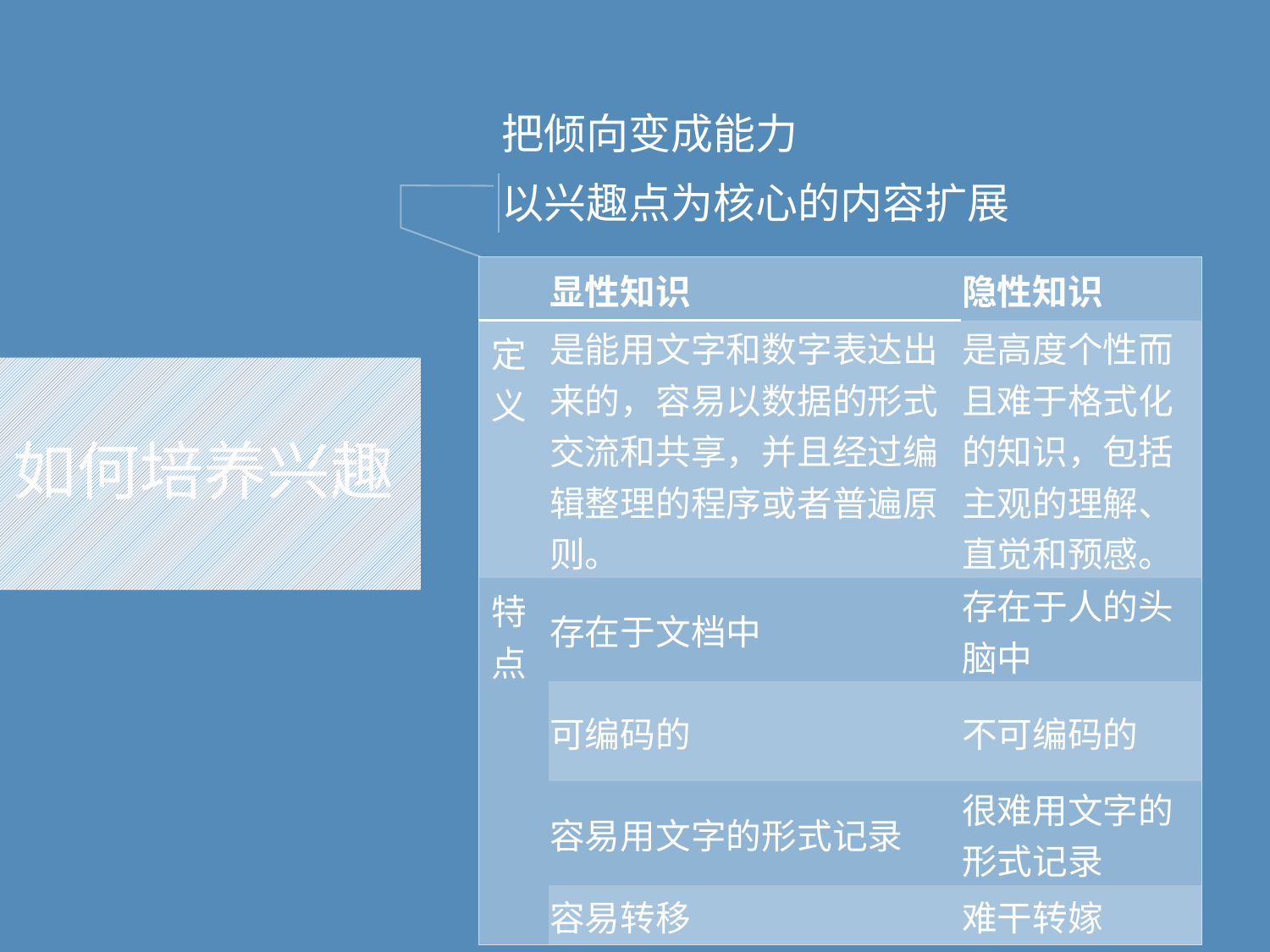

把倾向变成能力
以兴趣点为核心的内容扩展

|  | 显性知识 | 隐性知识 |
| --- | --- | --- |
| 定义 | 是能用文字和数字表达出来的，容易以数据的形式交流和共享，并且经过编辑整理的程序或者普遍原则。 | 是高度个性而且难于格式化的知识，包括主观的理解、直觉和预感。 |
| 特点 | 存在于文档中 | 存在于人的头脑中 |
|  | 可编码的 | 不可编码的 |
|  | 容易用文字的形式记录 | 很难用文字的形式记录 |
|  | 容易转移 | 难干转嫁 |
# 如何培养兴趣